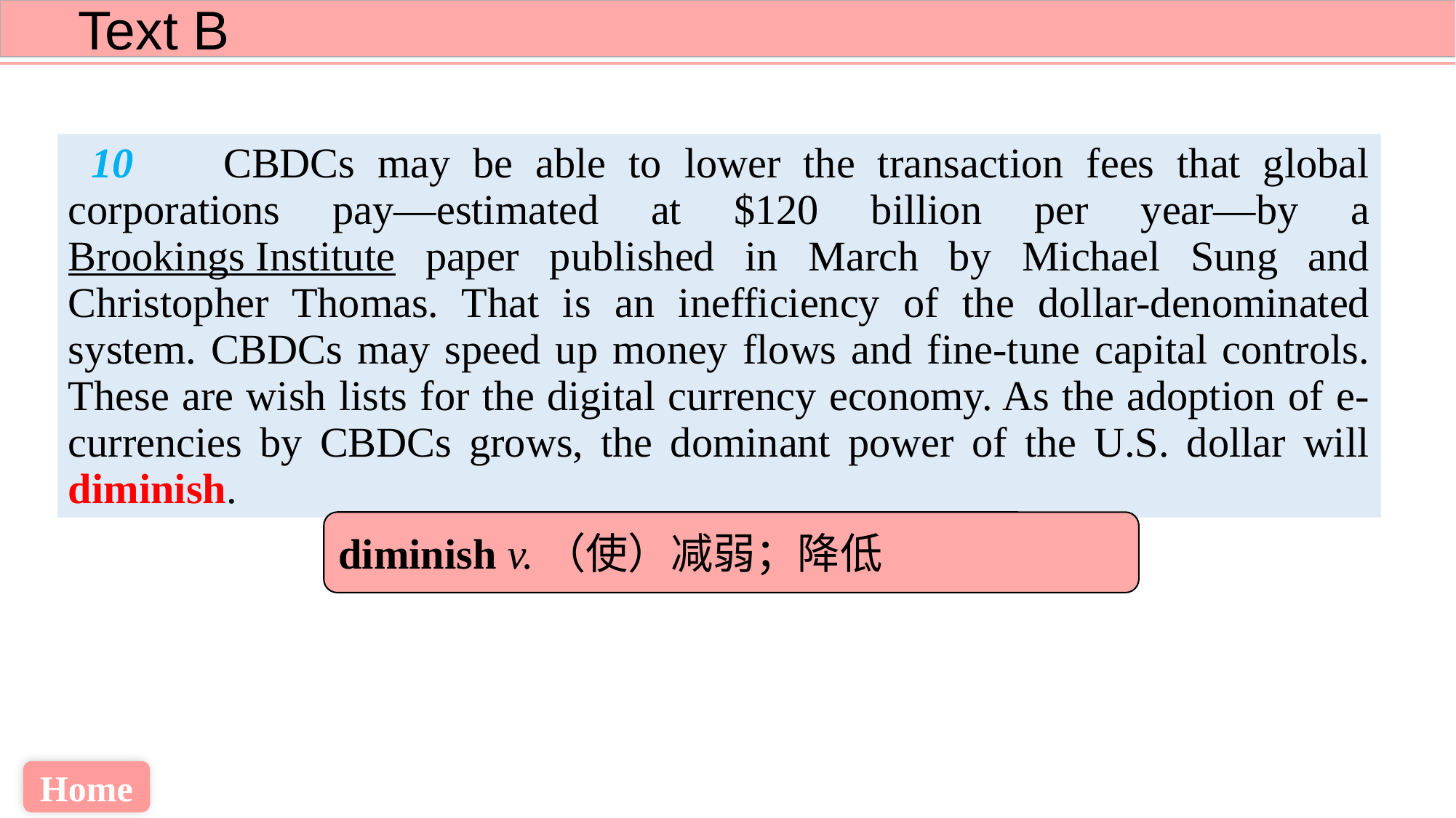

10    CBDCs may be able to lower the transaction fees that global corporations pay—estimated at $120 billion per year—by a Brookings Institute paper published in March by Michael Sung and Christopher Thomas. That is an inefficiency of the dollar-denominated system. CBDCs may speed up money flows and fine-tune capital controls. These are wish lists for the digital currency economy. As the adoption of e-currencies by CBDCs grows, the dominant power of the U.S. dollar will diminish.

diminish v.（使）减弱；降低